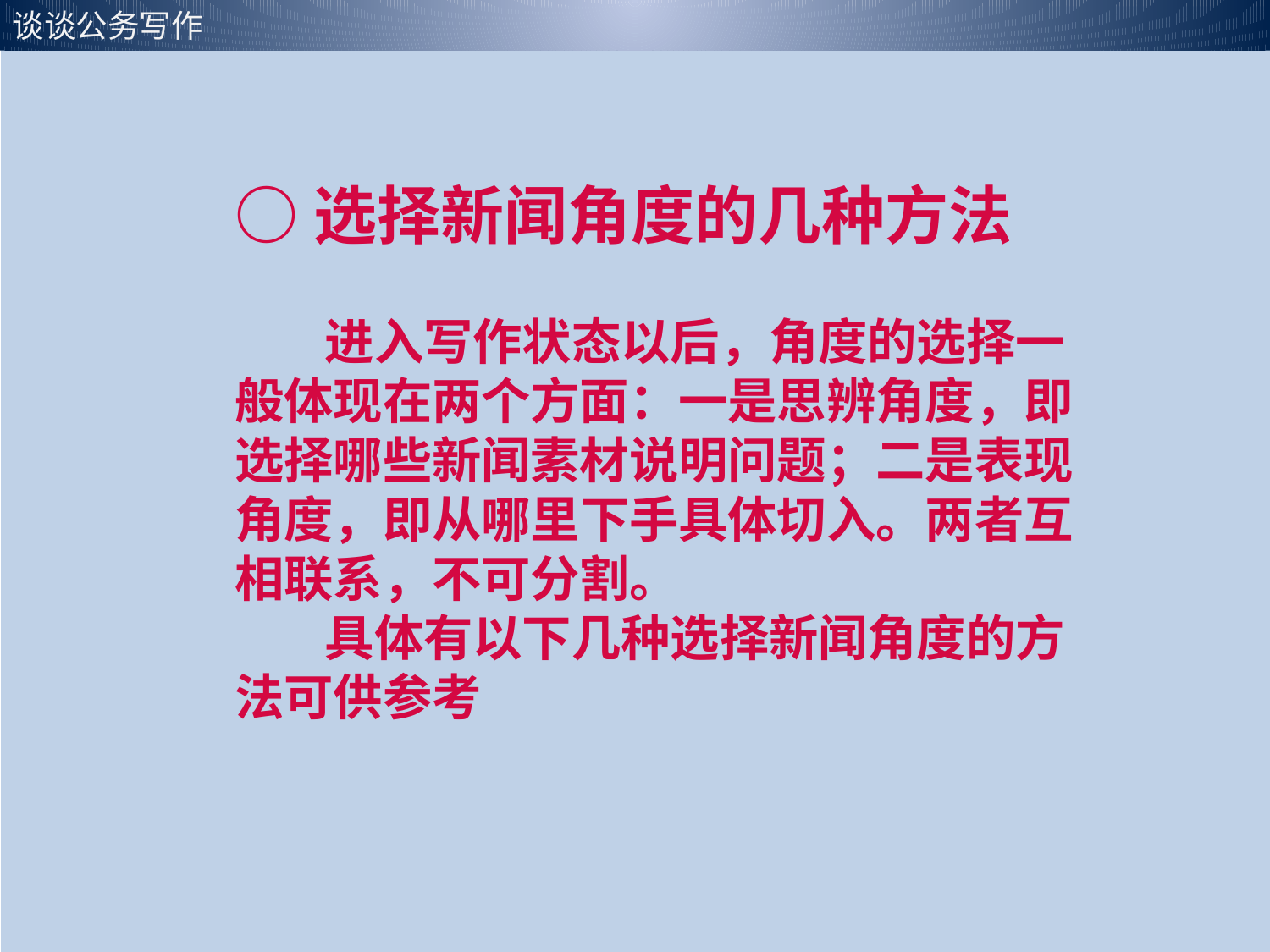

○选择新闻角度的几种方法

       进入写作状态以后，角度的选择一般体现在两个方面：一是思辨角度，即选择哪些新闻素材说明问题；二是表现角度，即从哪里下手具体切入。两者互相联系，不可分割。
       具体有以下几种选择新闻角度的方法可供参考